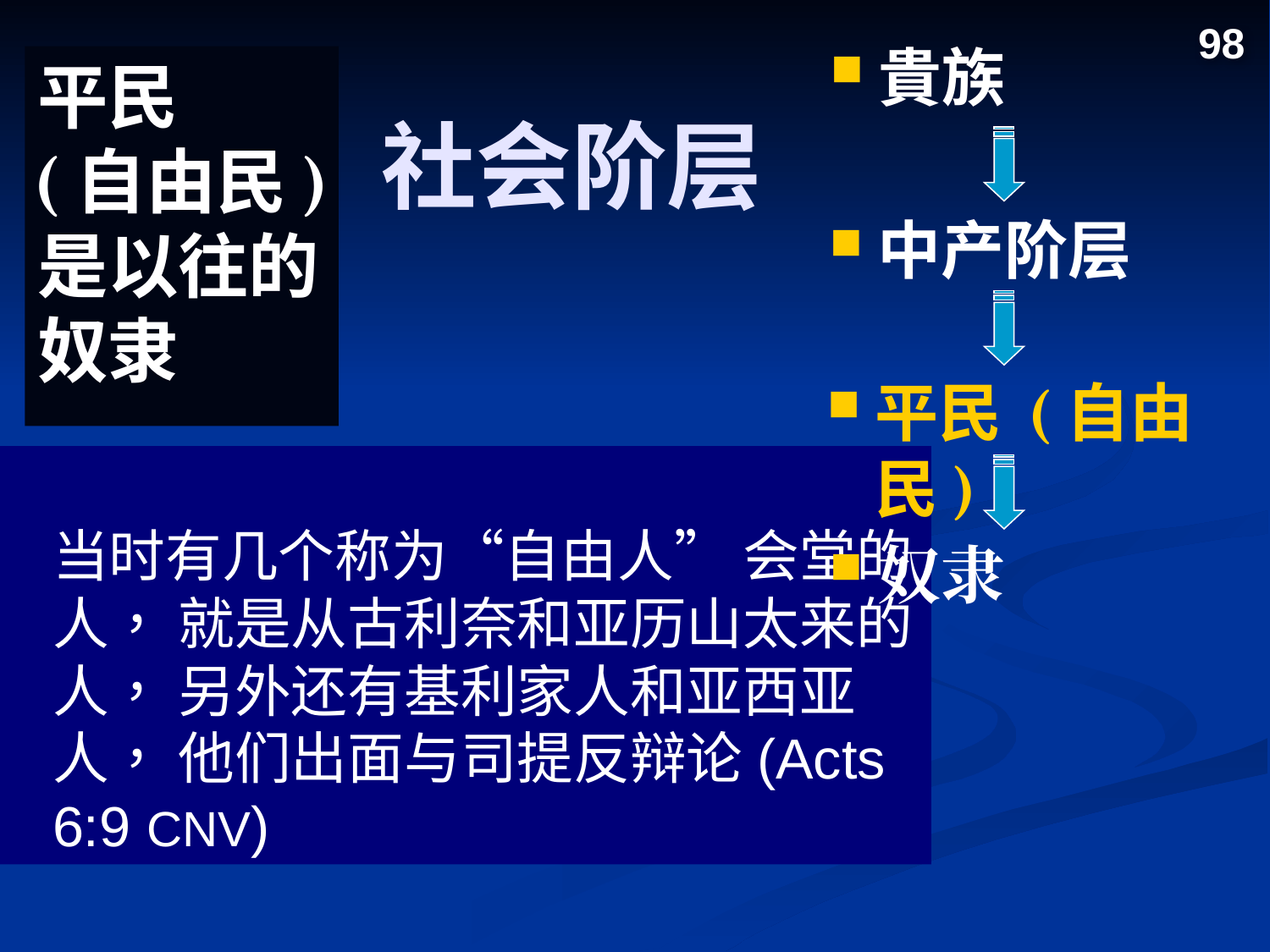

98
平民
(自由民)是以往的奴隶
貴族
# 社会阶层

中产阶层

平民 (自由民)

当时有几个称为“自由人” 会堂的人， 就是从古利奈和亚历山太来的人， 另外还有基利家人和亚西亚人， 他们出面与司提反辩论(Acts 6:9 CNV)

奴隶